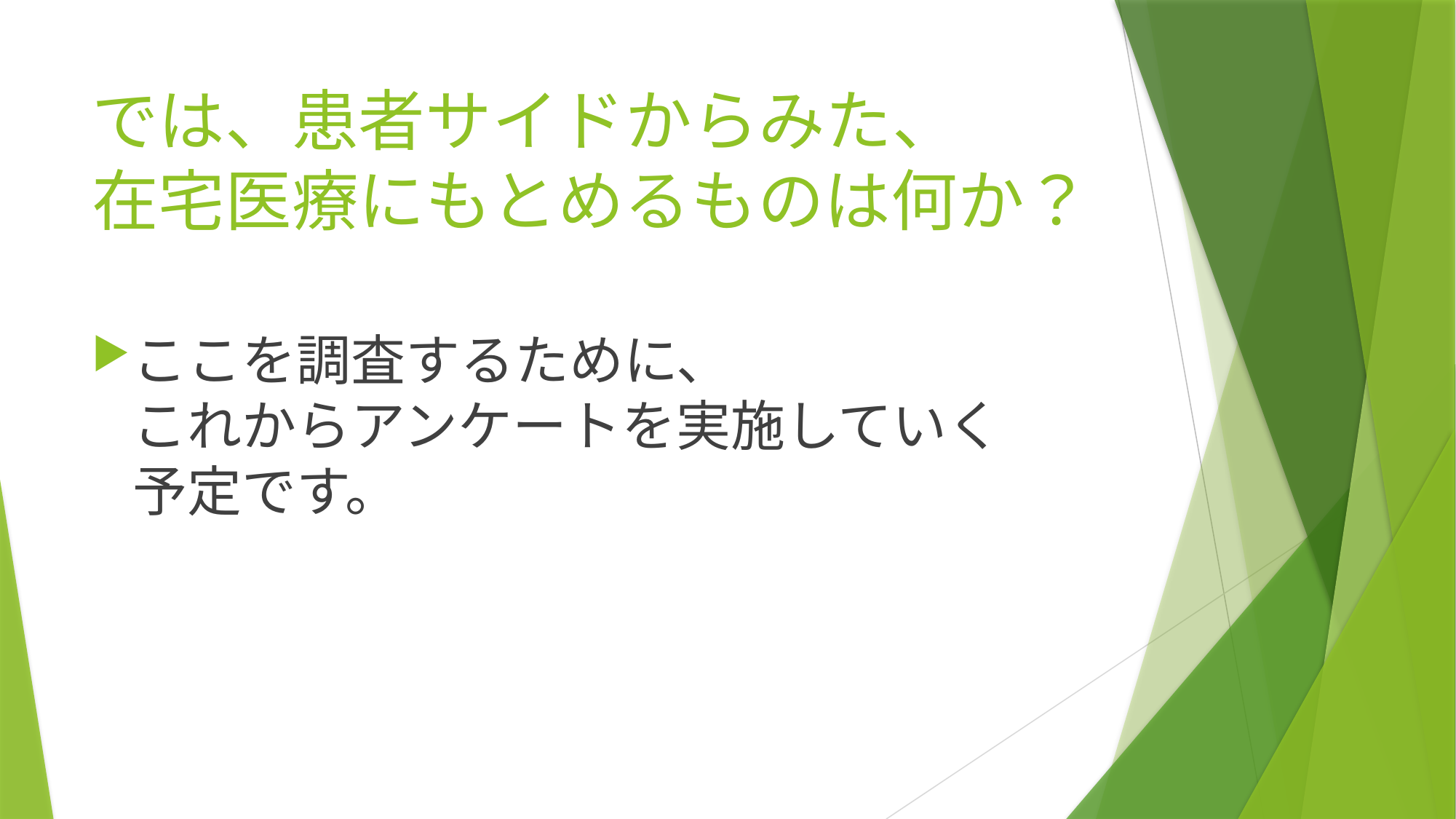

# では、患者サイドからみた、 在宅医療にもとめるものは何か？
ここを調査するために、
これからアンケートを実施していく
予定です。